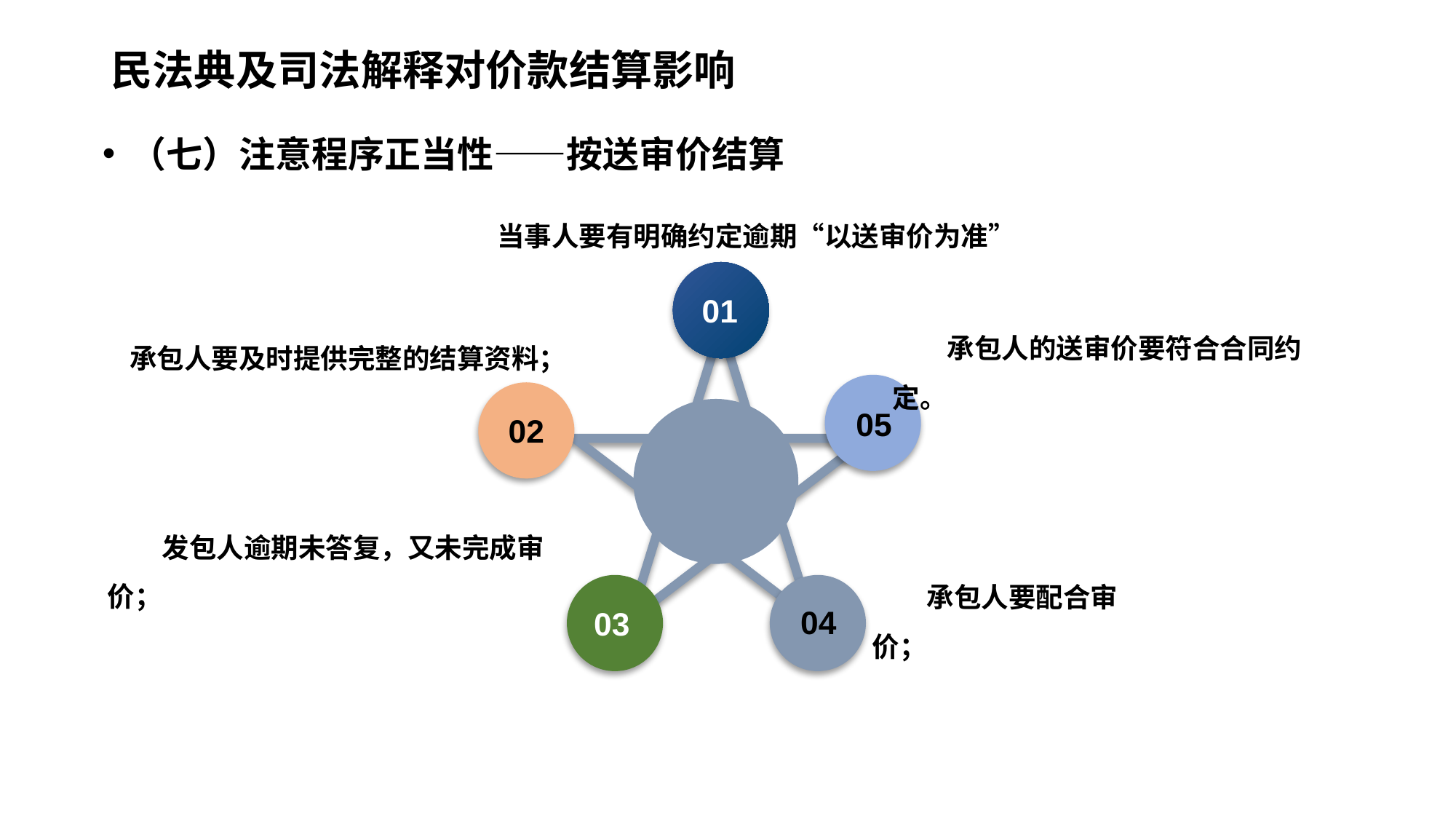

# 民法典及司法解释对价款结算影响
（七）注意程序正当性——按送审价结算
当事人要有明确约定逾期“以送审价为准”

01
承包人的送审价要符合合同约定。

承包人要及时提供完整的结算资料；

05
02
发包人逾期未答复，又未完成审价；
承包人要配合审价；

04
03